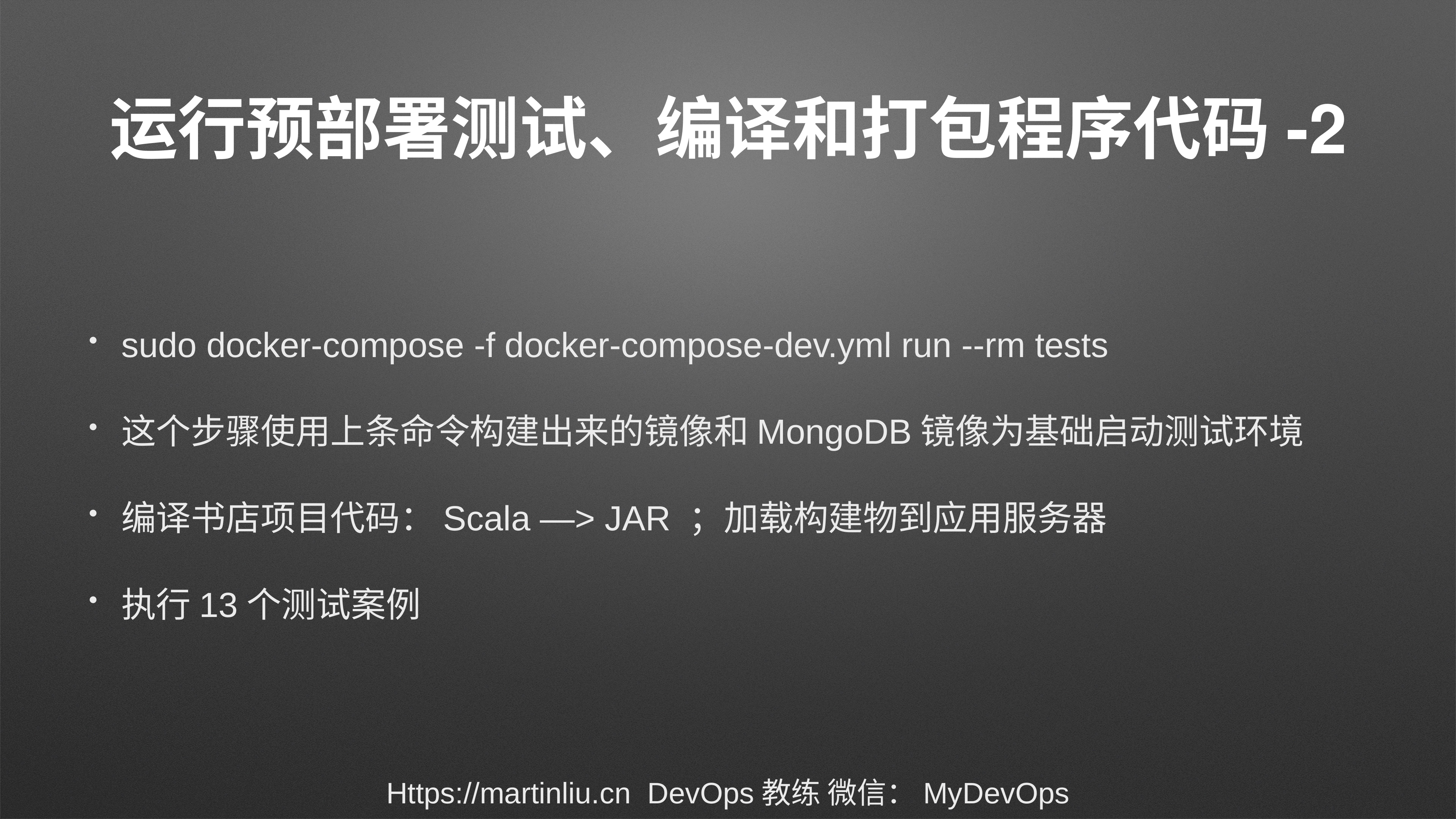

# 运行预部署测试、编译和打包程序代码-2
sudo docker-compose -f docker-compose-dev.yml run --rm tests
这个步骤使用上条命令构建出来的镜像和MongoDB镜像为基础启动测试环境
编译书店项目代码：Scala —> JAR ；加载构建物到应用服务器
执行13个测试案例